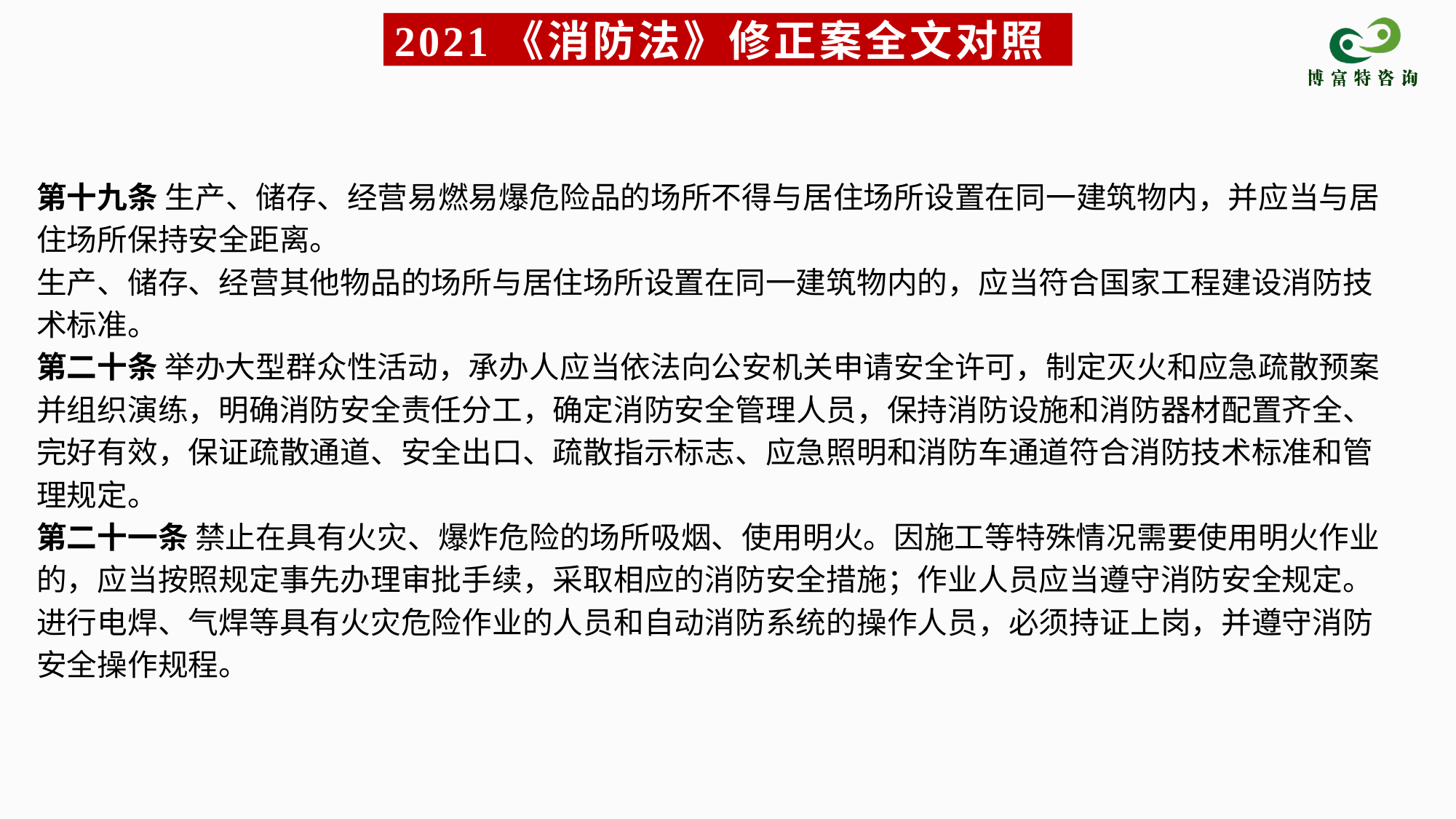

# 2021《消防法》修正案全文对照

第十九条 生产、储存、经营易燃易爆危险品的场所不得与居住场所设置在同一建筑物内，并应当与居住场所保持安全距离。
生产、储存、经营其他物品的场所与居住场所设置在同一建筑物内的，应当符合国家工程建设消防技术标准。
第二十条 举办大型群众性活动，承办人应当依法向公安机关申请安全许可，制定灭火和应急疏散预案并组织演练，明确消防安全责任分工，确定消防安全管理人员，保持消防设施和消防器材配置齐全、完好有效，保证疏散通道、安全出口、疏散指示标志、应急照明和消防车通道符合消防技术标准和管理规定。
第二十一条 禁止在具有火灾、爆炸危险的场所吸烟、使用明火。因施工等特殊情况需要使用明火作业的，应当按照规定事先办理审批手续，采取相应的消防安全措施；作业人员应当遵守消防安全规定。
进行电焊、气焊等具有火灾危险作业的人员和自动消防系统的操作人员，必须持证上岗，并遵守消防安全操作规程。